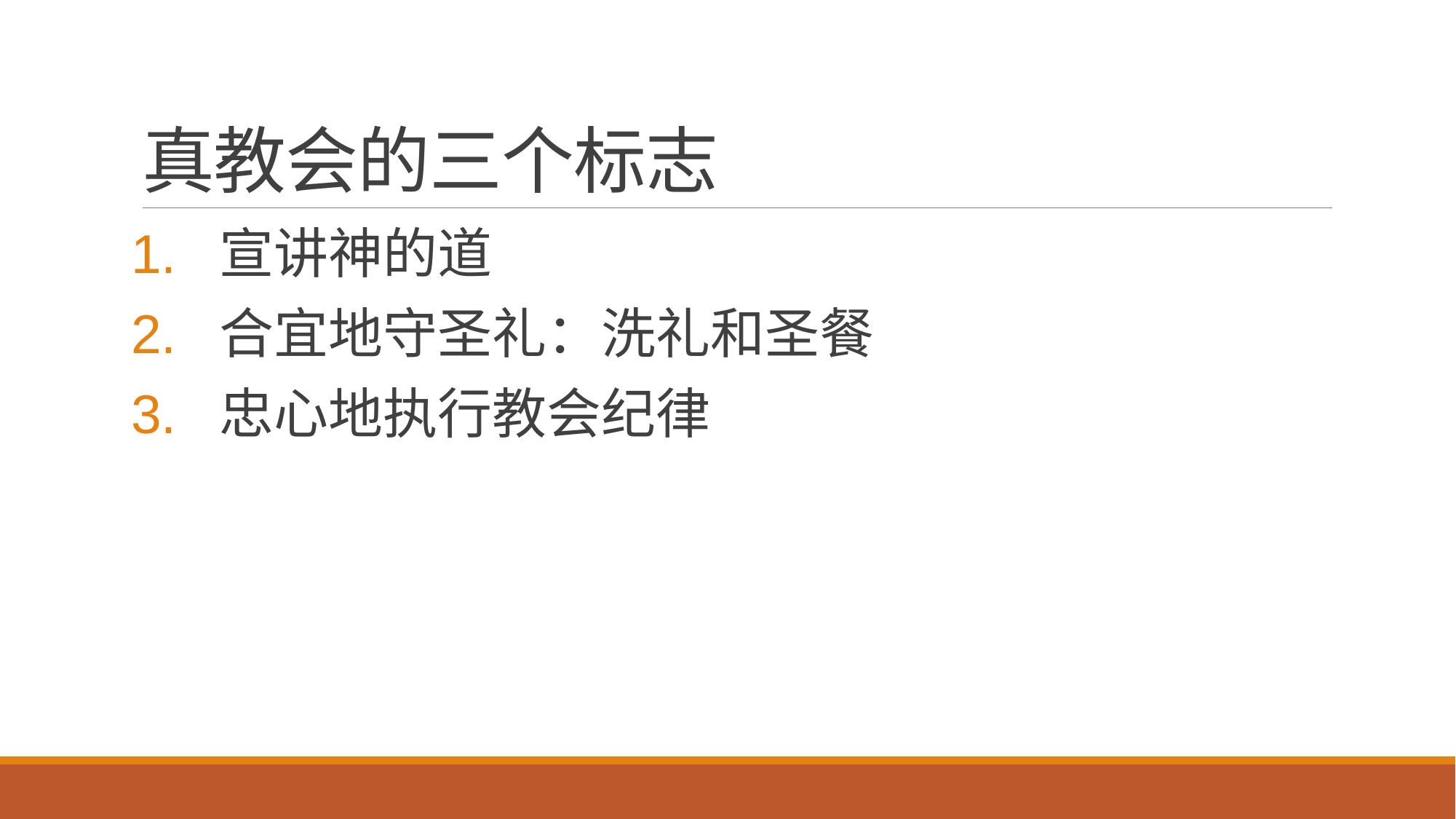

# 真教会的三个标志
宣讲神的道
合宜地守圣礼：洗礼和圣餐
忠心地执行教会纪律